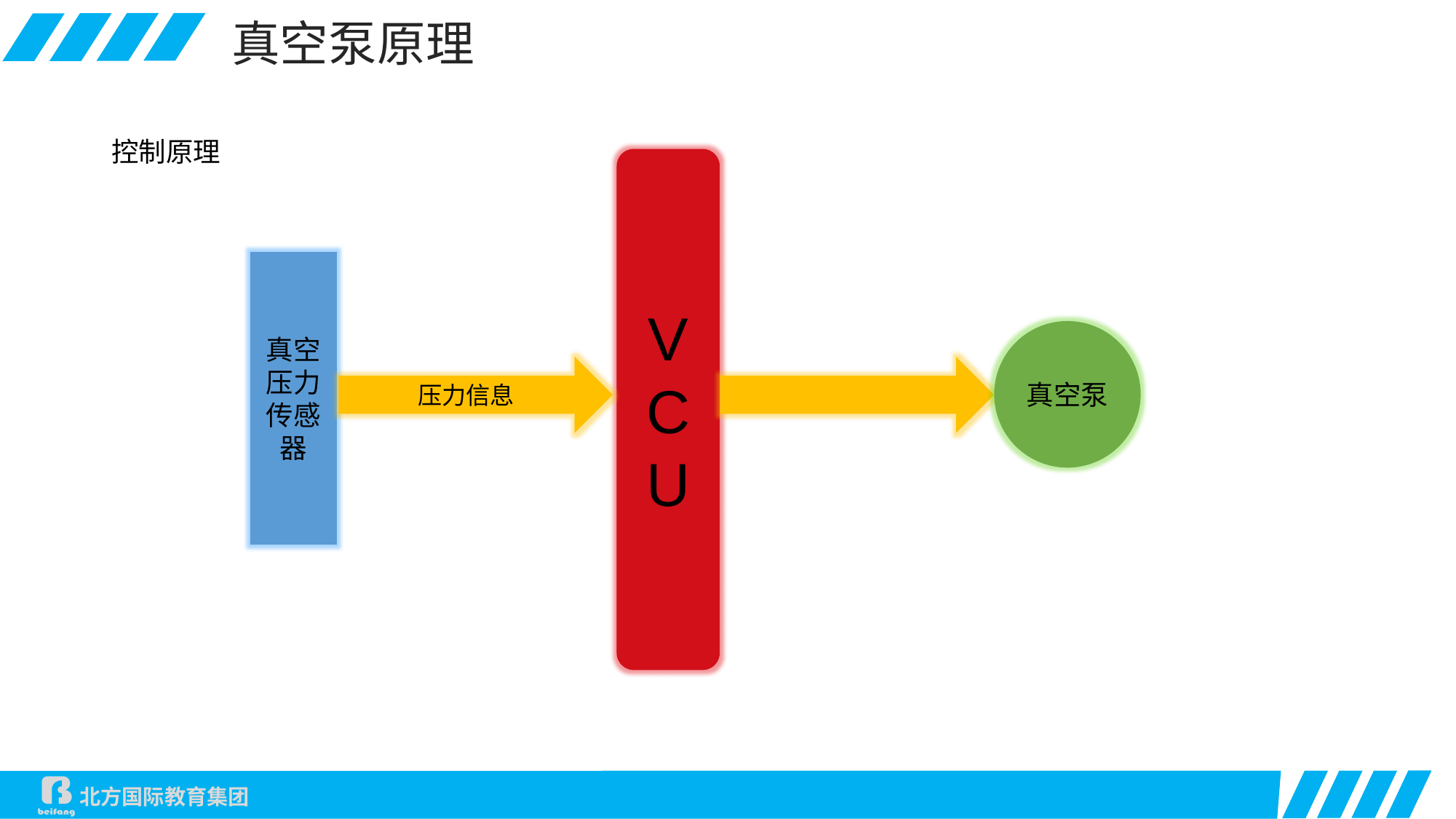

真空泵原理
控制原理
V
CU
真空压力传感器
真空泵
压力信息